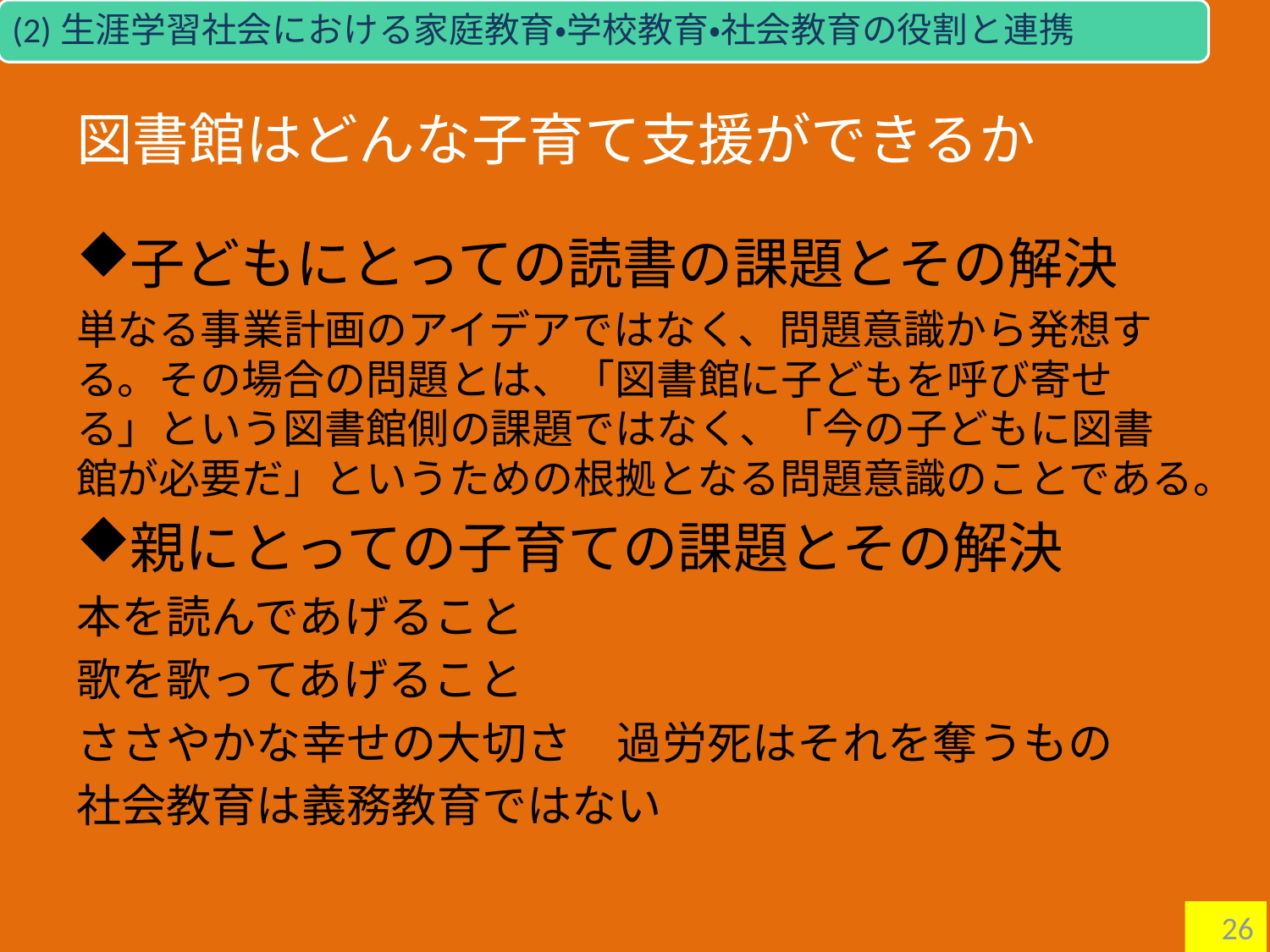

(2)生涯学習社会における家庭教育・学校教育・社会教育の役割と連携
# 図書館はどんな子育て支援ができるか
子どもにとっての読書の課題とその解決
単なる事業計画のアイデアではなく、問題意識から発想する。その場合の問題とは、「図書館に子どもを呼び寄せる」という図書館側の課題ではなく、「今の子どもに図書館が必要だ」というための根拠となる問題意識のことである。
親にとっての子育ての課題とその解決
本を読んであげること
歌を歌ってあげること
ささやかな幸せの大切さ　過労死はそれを奪うもの
社会教育は義務教育ではない

26